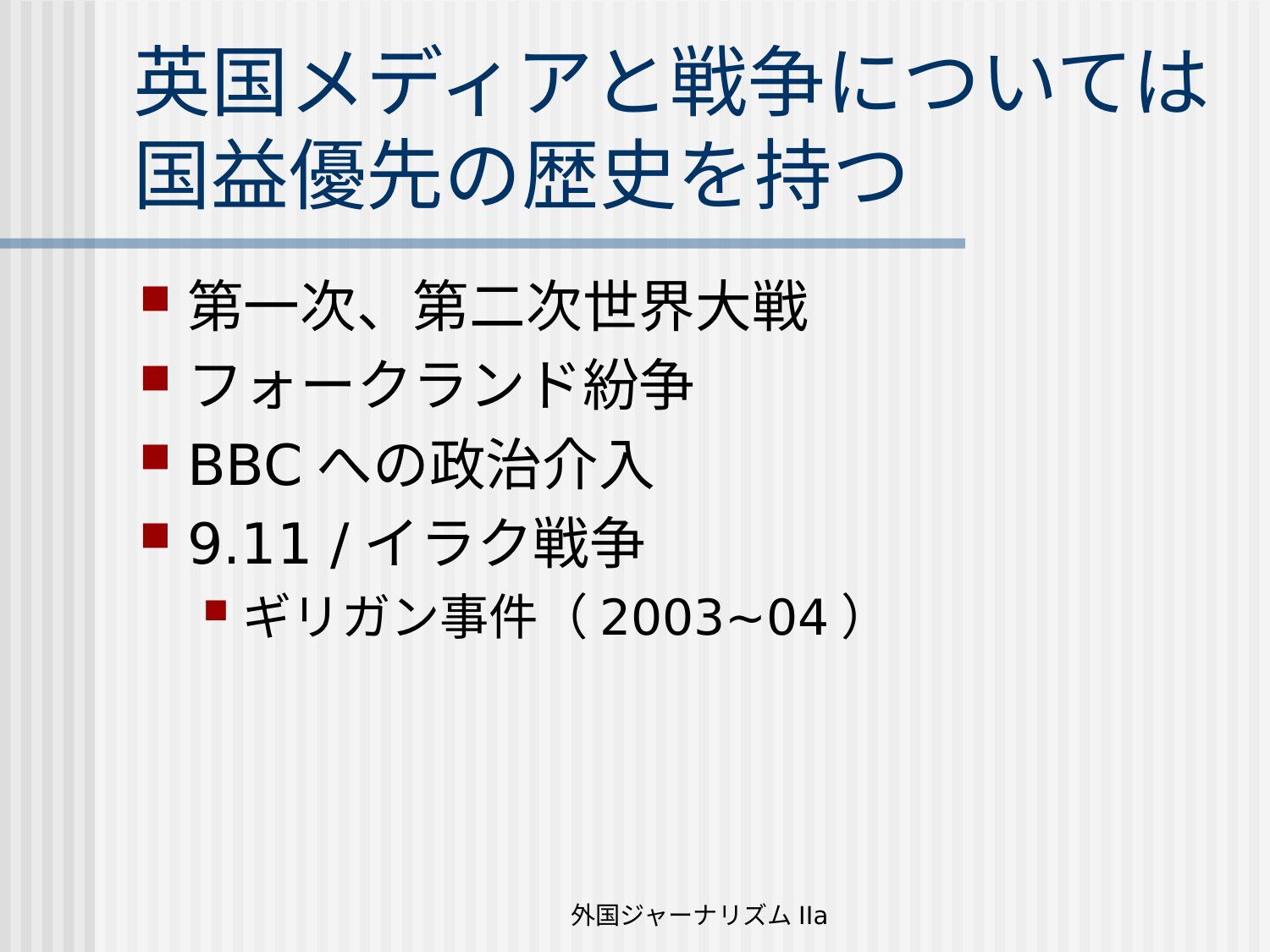

# 英国メディアと戦争については国益優先の歴史を持つ
第一次、第二次世界大戦
フォークランド紛争
BBCへの政治介入
9.11 /イラク戦争
ギリガン事件（2003~04）

外国ジャーナリズムIIa